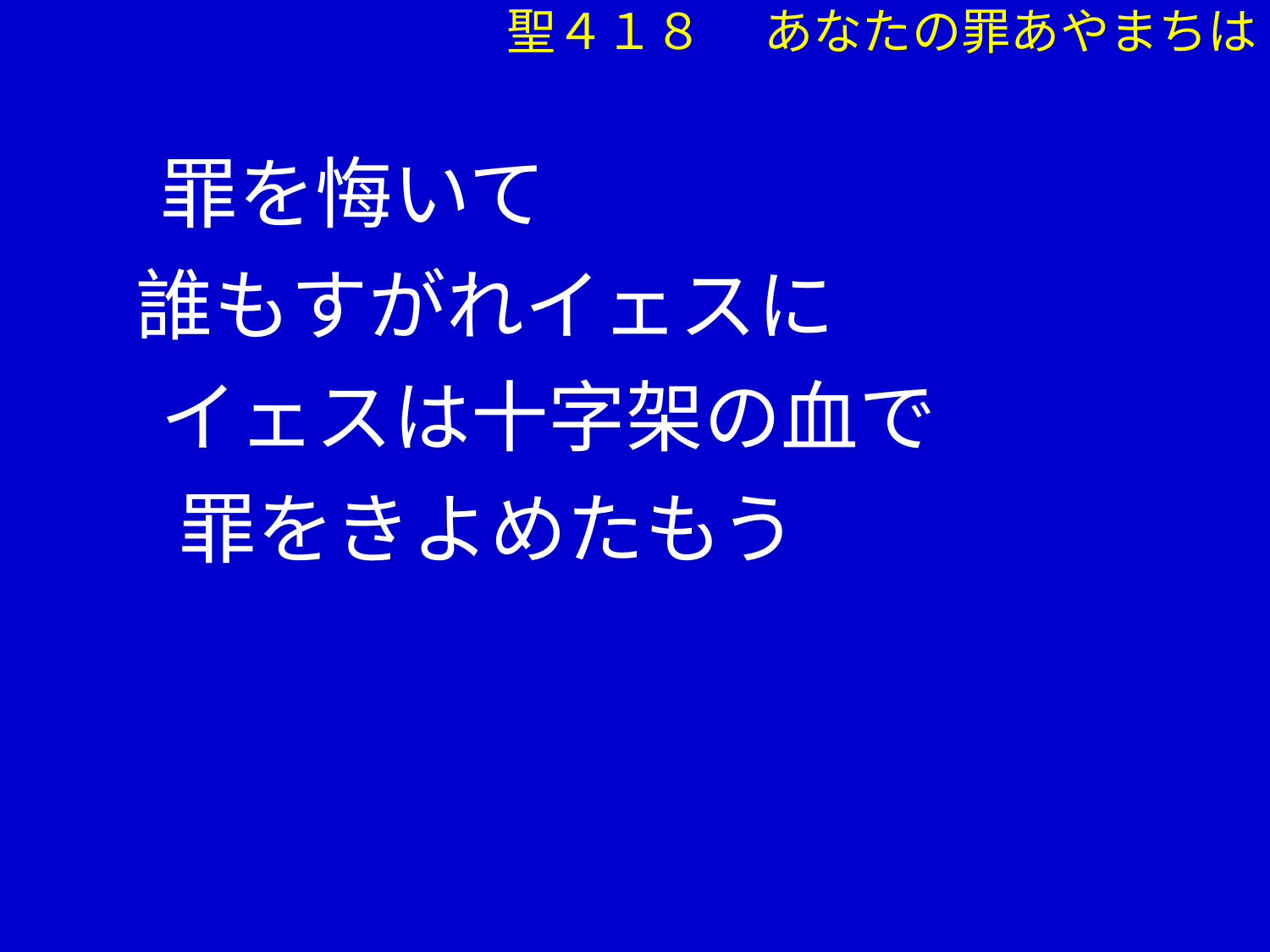

聖４１８ 　あなたの罪あやまちは
　 罪を悔いて
   誰もすがれイェスに
　 イェスは十字架の血で
 　罪をきよめたもう